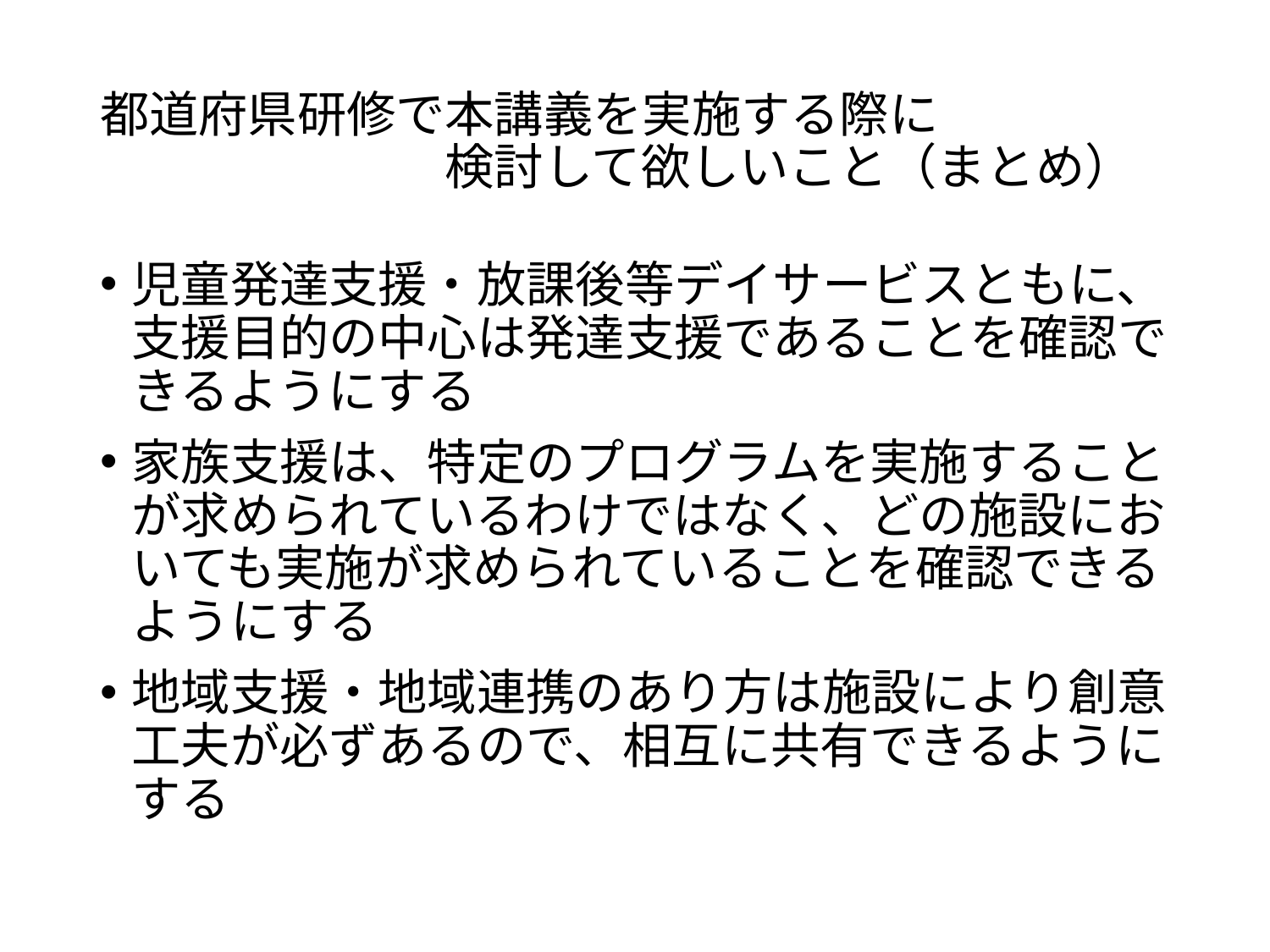

# 都道府県研修で本講義を実施する際に 　　　　　　　検討して欲しいこと（まとめ）
児童発達支援・放課後等デイサービスともに、支援目的の中心は発達支援であることを確認できるようにする
家族支援は、特定のプログラムを実施することが求められているわけではなく、どの施設においても実施が求められていることを確認できるようにする
地域支援・地域連携のあり方は施設により創意工夫が必ずあるので、相互に共有できるようにする